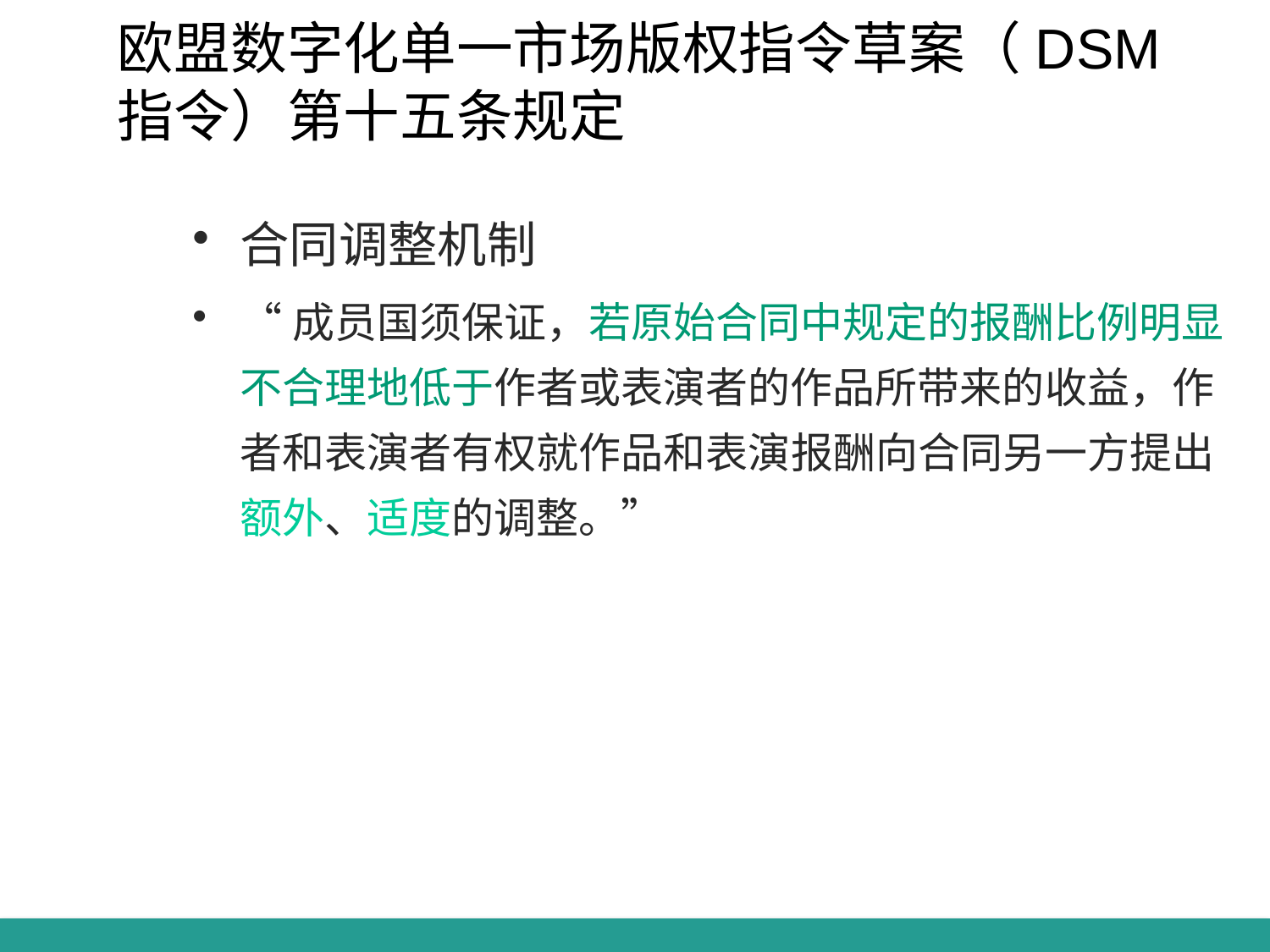

# 欧盟数字化单一市场版权指令草案（DSM指令）第十五条规定
合同调整机制
“成员国须保证，若原始合同中规定的报酬比例明显不合理地低于作者或表演者的作品所带来的收益，作者和表演者有权就作品和表演报酬向合同另一方提出额外、适度的调整。”